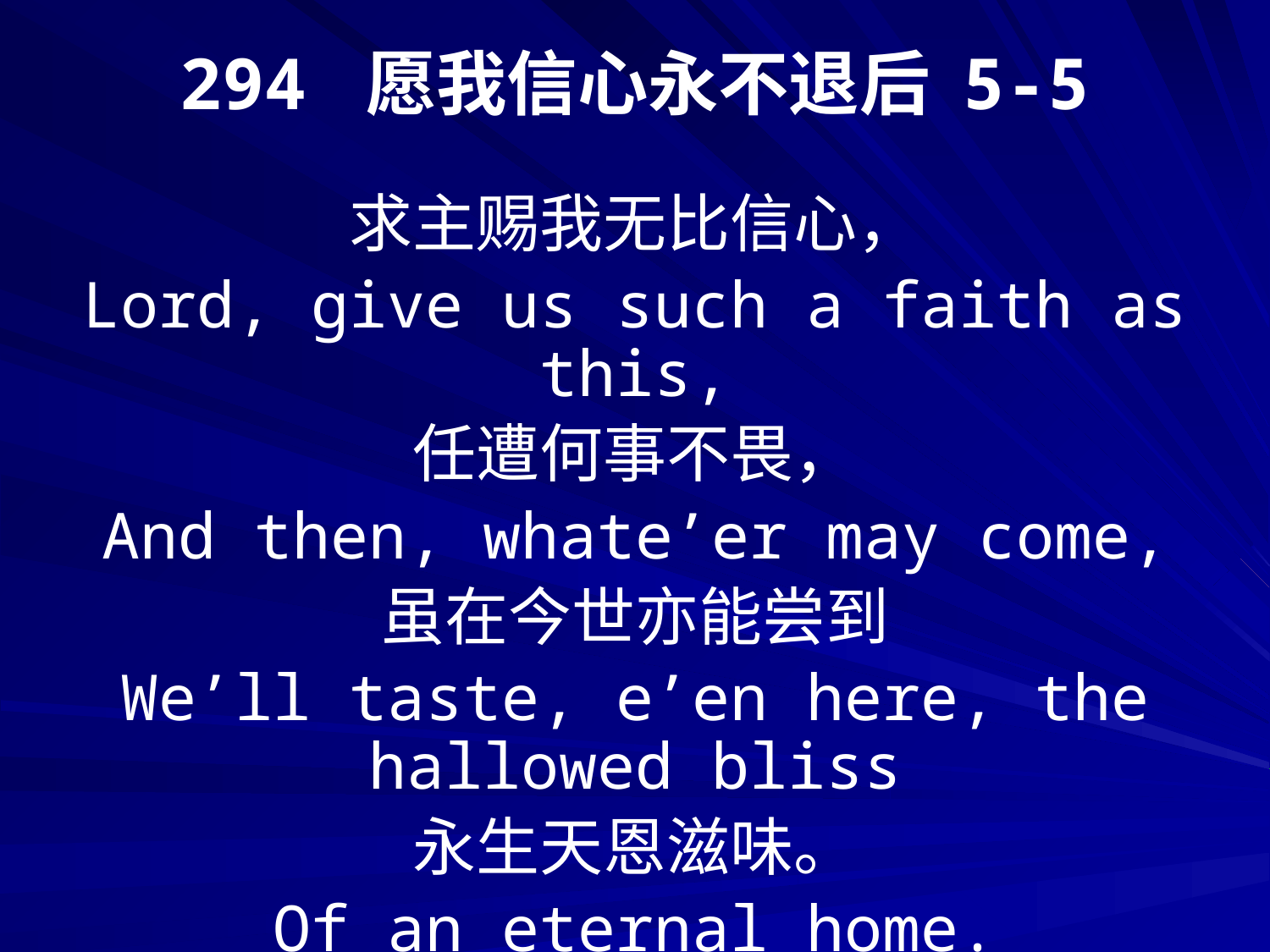

294 愿我信心永不退后 5-5

求主赐我无比信心，
Lord, give us such a faith as this,
任遭何事不畏，
And then, whate’er may come,
虽在今世亦能尝到
We’ll taste, e’en here, the hallowed bliss
永生天恩滋味。
Of an eternal home.